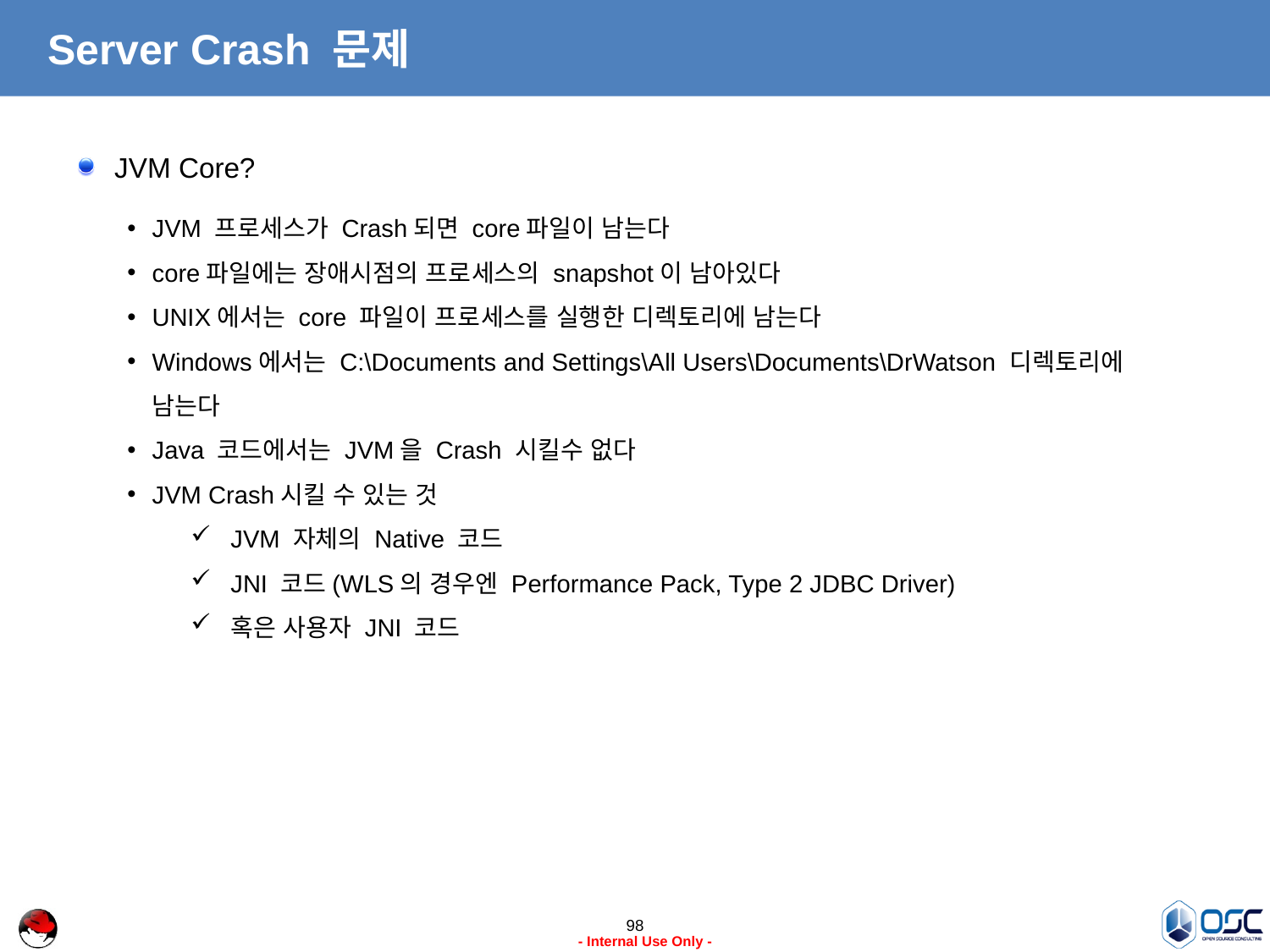

# Server Crash 문제
JVM Core?
JVM 프로세스가 Crash되면 core파일이 남는다
core파일에는 장애시점의 프로세스의 snapshot이 남아있다
UNIX에서는 core 파일이 프로세스를 실행한 디렉토리에 남는다
Windows에서는 C:\Documents and Settings\All Users\Documents\DrWatson 디렉토리에 남는다
Java 코드에서는 JVM을 Crash 시킬수 없다
JVM Crash시킬 수 있는 것
JVM 자체의 Native 코드
JNI 코드(WLS의 경우엔 Performance Pack, Type 2 JDBC Driver)
혹은 사용자 JNI 코드